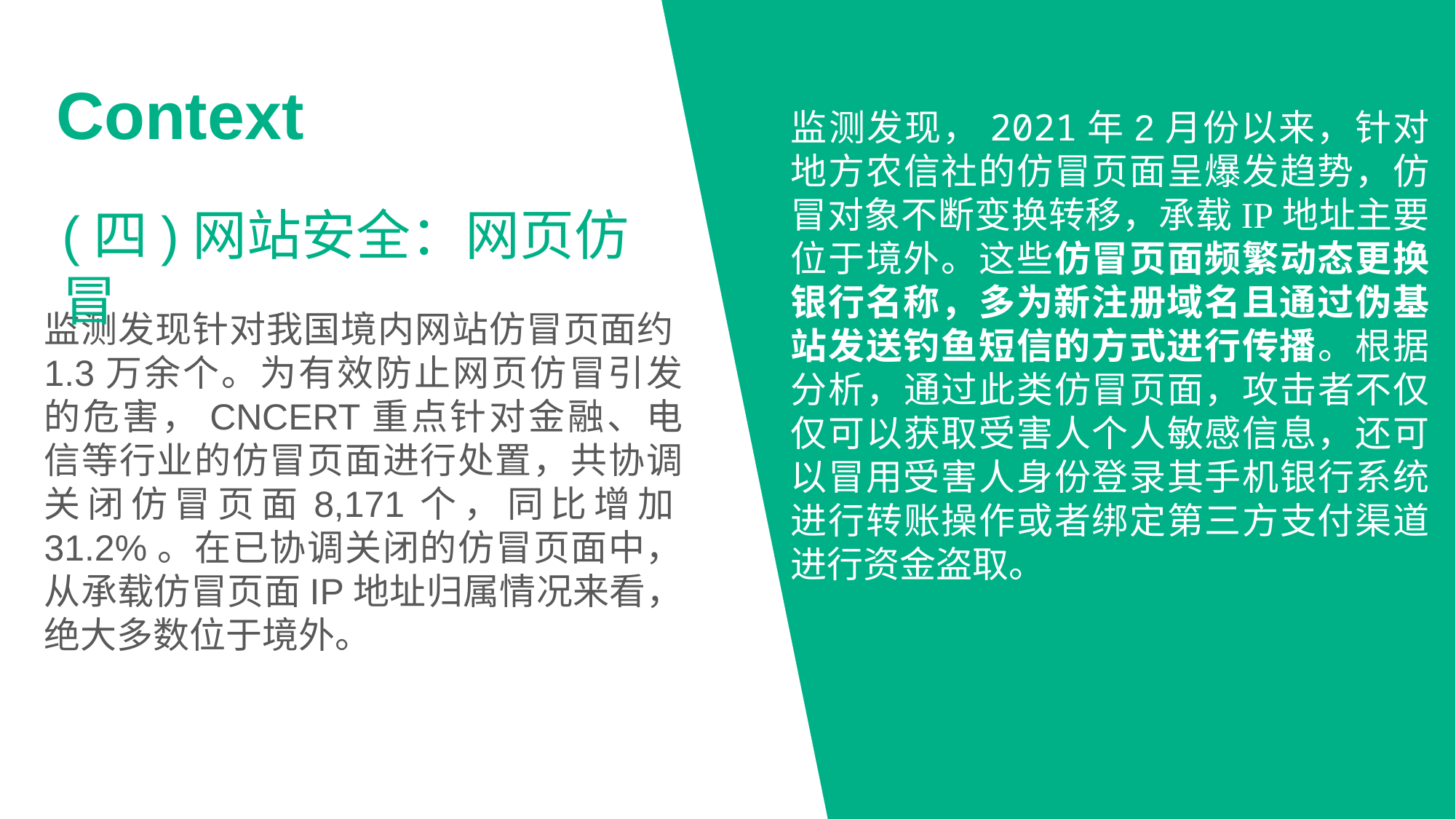

Context
监测发现，2021年2月份以来，针对地方农信社的仿冒页面呈爆发趋势，仿冒对象不断变换转移，承载IP地址主要位于境外。这些仿冒页面频繁动态更换银行名称，多为新注册域名且通过伪基站发送钓鱼短信的方式进行传播。根据分析，通过此类仿冒页面，攻击者不仅仅可以获取受害人个人敏感信息，还可以冒用受害人身份登录其手机银行系统进行转账操作或者绑定第三方支付渠道进行资金盗取。
(四)网站安全：网页仿冒
监测发现针对我国境内网站仿冒页面约1.3万余个。为有效防止网页仿冒引发的危害，CNCERT重点针对金融、电信等行业的仿冒页面进行处置，共协调关闭仿冒页面8,171个，同比增加31.2%。在已协调关闭的仿冒页面中，从承载仿冒页面IP地址归属情况来看，绝大多数位于境外。